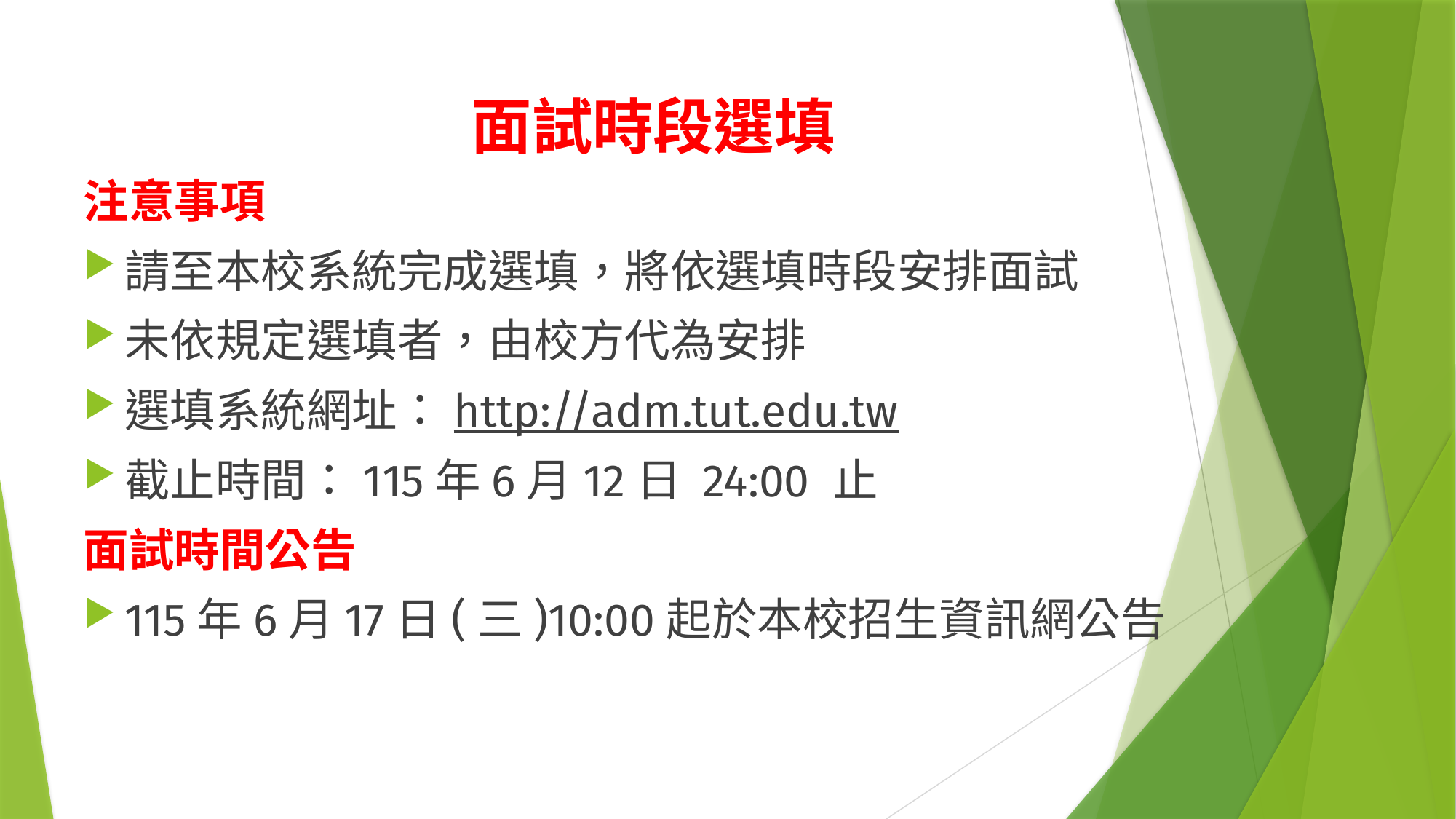

面試時段選填
注意事項
請至本校系統完成選填，將依選填時段安排面試
未依規定選填者，由校方代為安排
選填系統網址：http://adm.tut.edu.tw
截止時間：115年6月12日 24:00 止
面試時間公告
115年6月17日(三)10:00起於本校招生資訊網公告